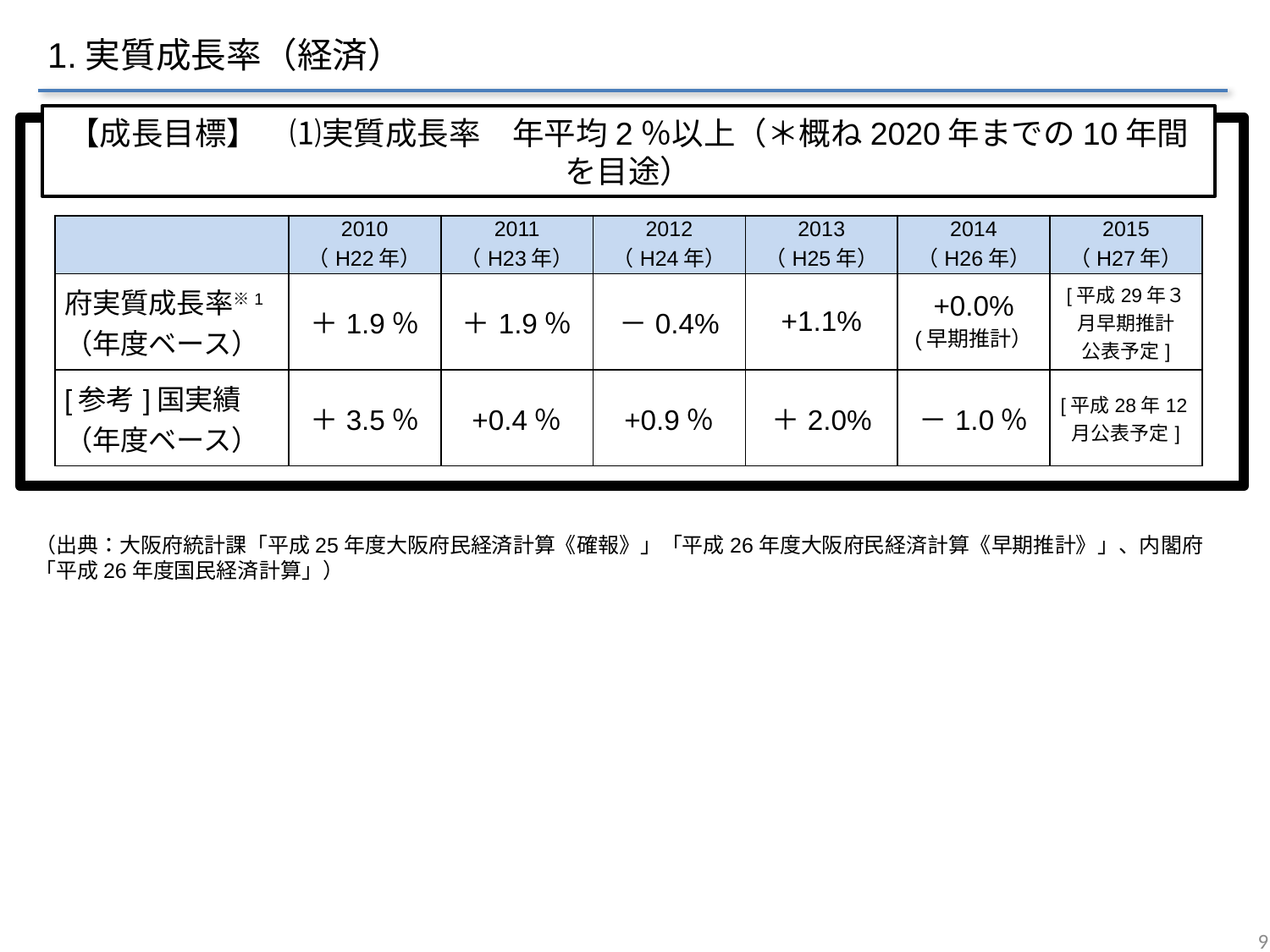

1.実質成長率（経済）
【成長目標】　⑴実質成長率　年平均2％以上（＊概ね2020年までの10年間を目途）

|  | 2010 （H22年） | 2011 （H23年） | 2012 （H24年） | 2013 （H25年） | 2014 （H26年） | 2015 （H27年） |
| --- | --- | --- | --- | --- | --- | --- |
| 府実質成長率※1 （年度ベース） | ＋1.9％ | ＋1.9％ | －0.4% | +1.1% | +0.0% (早期推計） | [平成29年３月早期推計 公表予定] |
| [参考]国実績（年度ベース） | ＋3.5％ | +0.4％ | +0.9％ | ＋2.0% | －1.0％ | [平成28年12月公表予定] |
（出典：大阪府統計課「平成25年度大阪府民経済計算《確報》」「平成26年度大阪府民経済計算《早期推計》」、内閣府「平成26年度国民経済計算」）
9